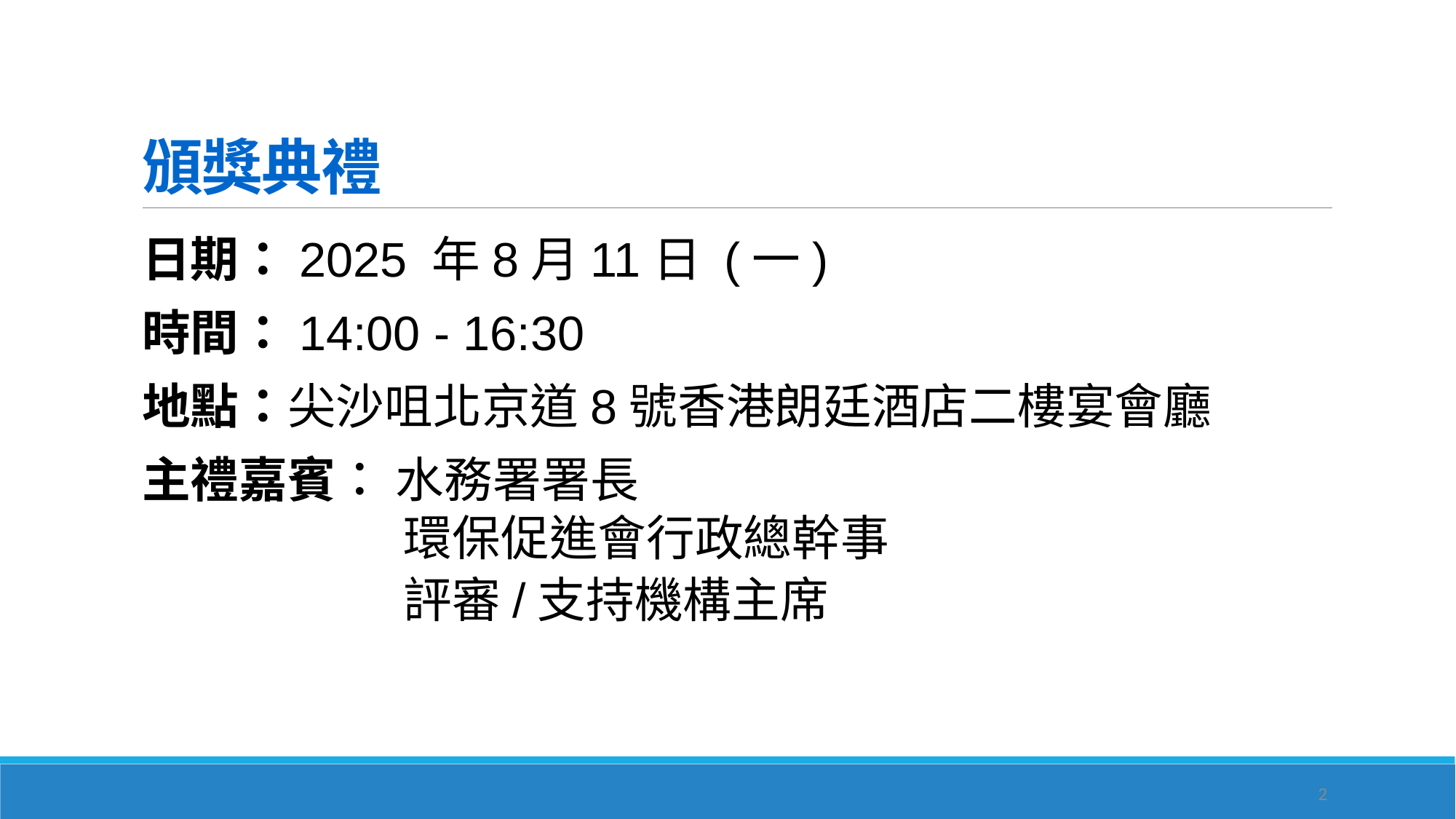

# 頒獎典禮
日期：2025 年8月11日 (一)
時間：14:00 - 16:30
地點：尖沙咀北京道8號香港朗廷酒店二樓宴會廳
主禮嘉賓︰ 水務署署長
　　環保促進會行政總幹事
　　評審/支持機構主席

2